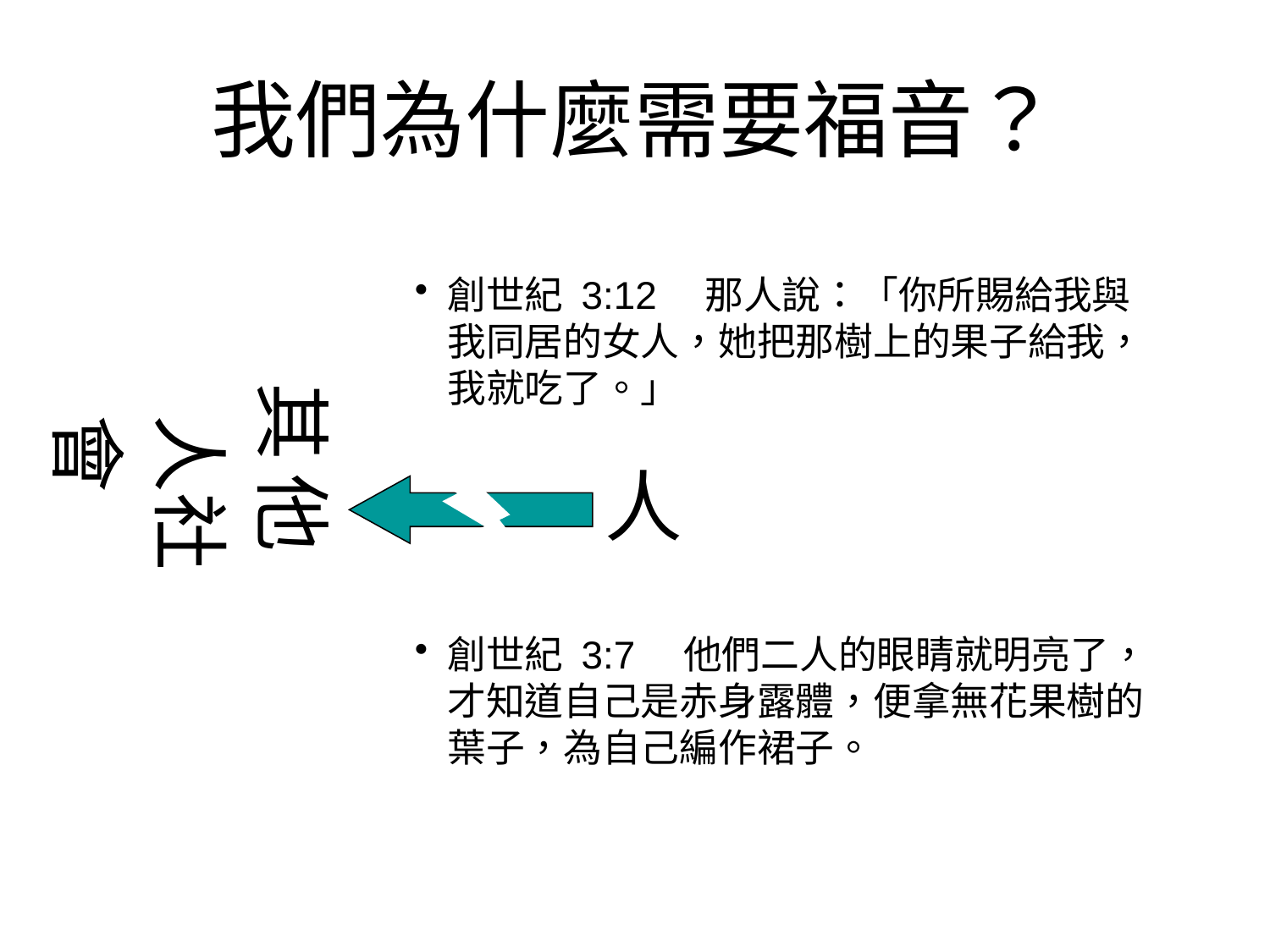

# 我們為什麼需要福音？
創世紀 3:12　那人說：「你所賜給我與我同居的女人，她把那樹上的果子給我，我就吃了。」
其　他　人社　會

人

創世紀 3:7　他們二人的眼睛就明亮了，才知道自己是赤身露體，便拿無花果樹的葉子，為自己編作裙子。